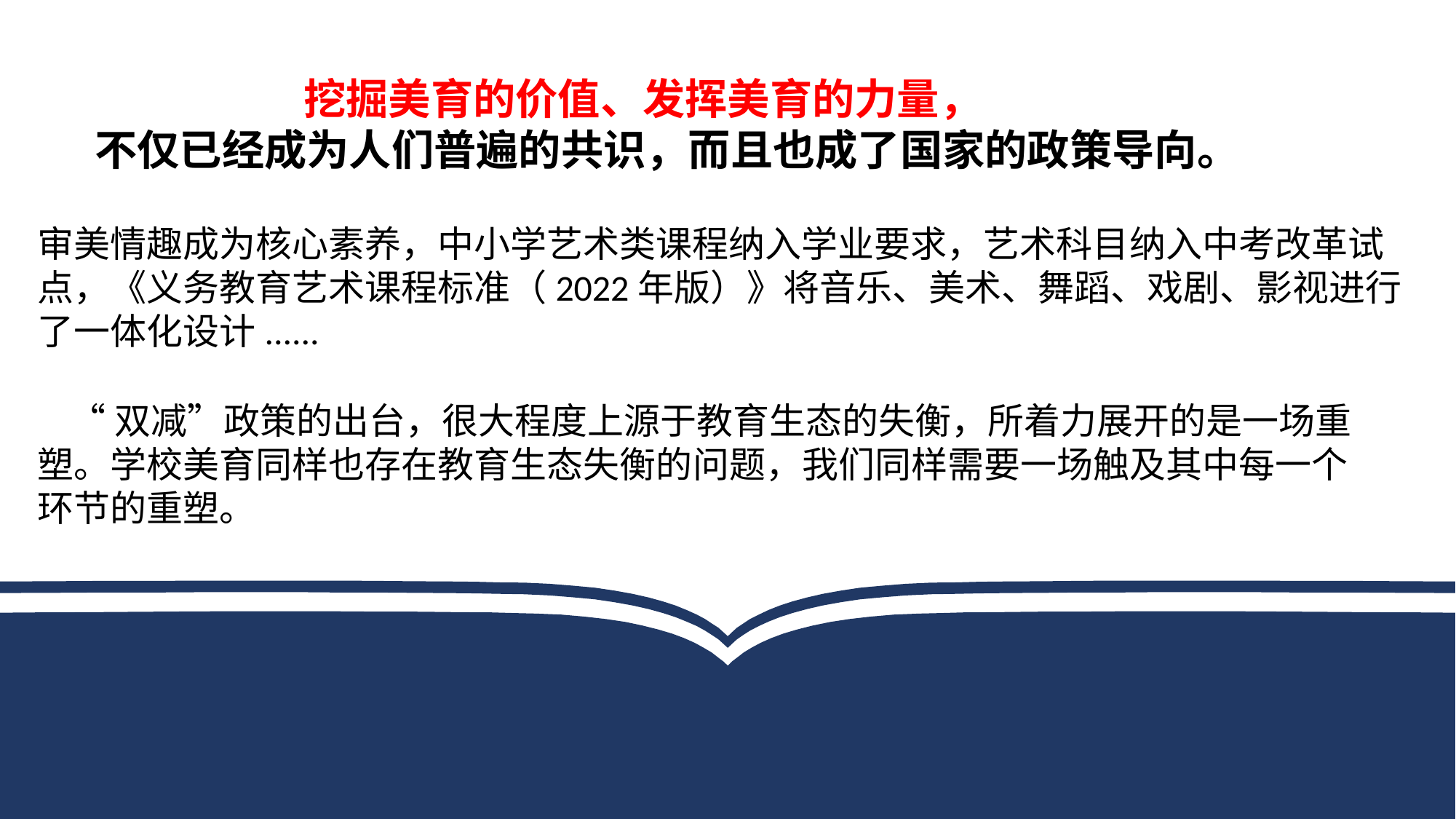

挖掘美育的价值、发挥美育的力量，
不仅已经成为人们普遍的共识，而且也成了国家的政策导向。

审美情趣成为核心素养，中小学艺术类课程纳入学业要求，艺术科目纳入中考改革试点，《义务教育艺术课程标准（2022年版）》将音乐、美术、舞蹈、戏剧、影视进行了一体化设计......

“双减”政策的出台，很大程度上源于教育生态的失衡，所着力展开的是一场重塑。学校美育同样也存在教育生态失衡的问题，我们同样需要一场触及其中每一个环节的重塑。